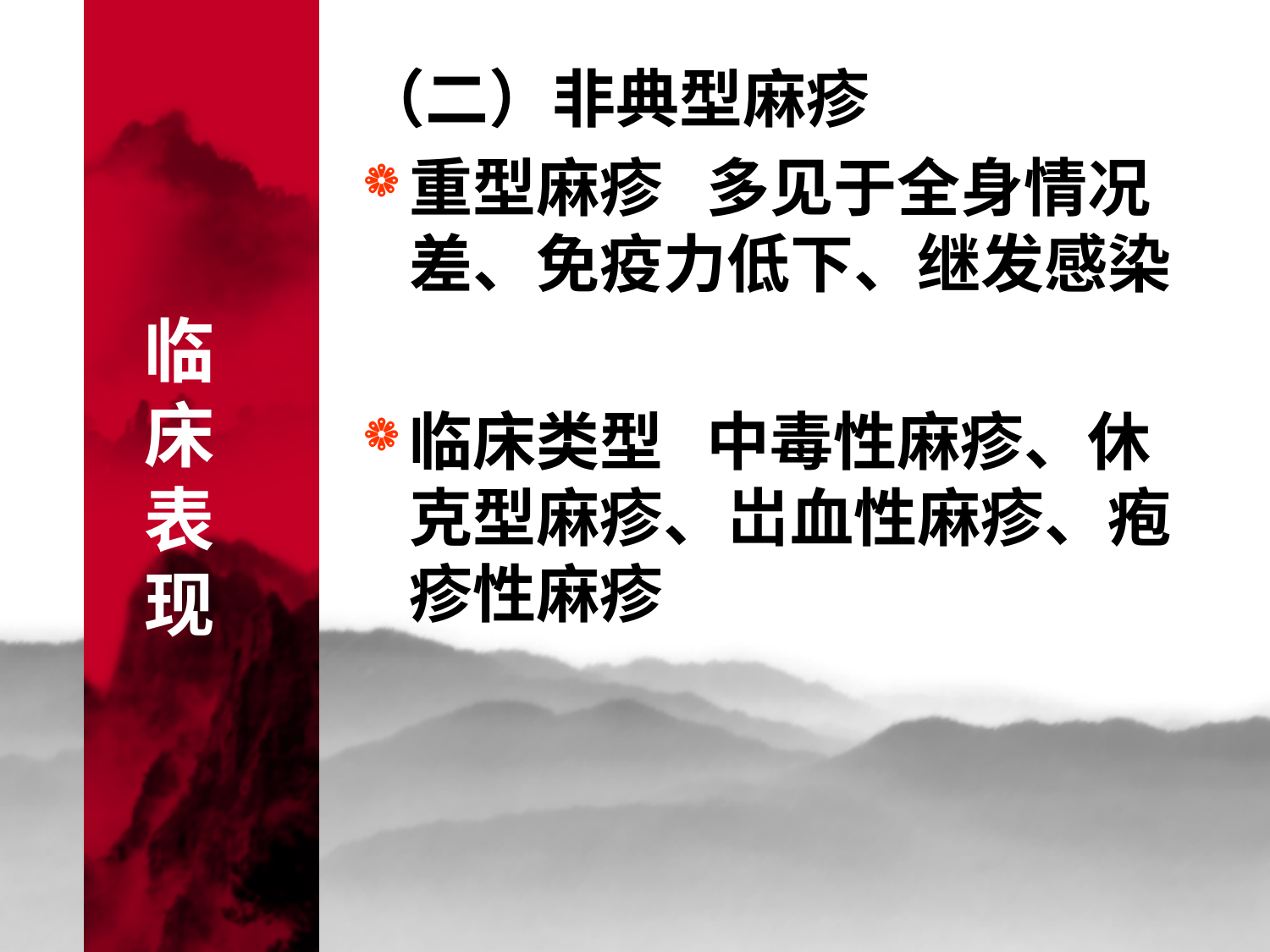

# 临 床 表 现
（二）非典型麻疹
重型麻疹   多见于全身情况差、免疫力低下、继发感染

临床类型   中毒性麻疹、休克型麻疹、岀血性麻疹、疱疹性麻疹